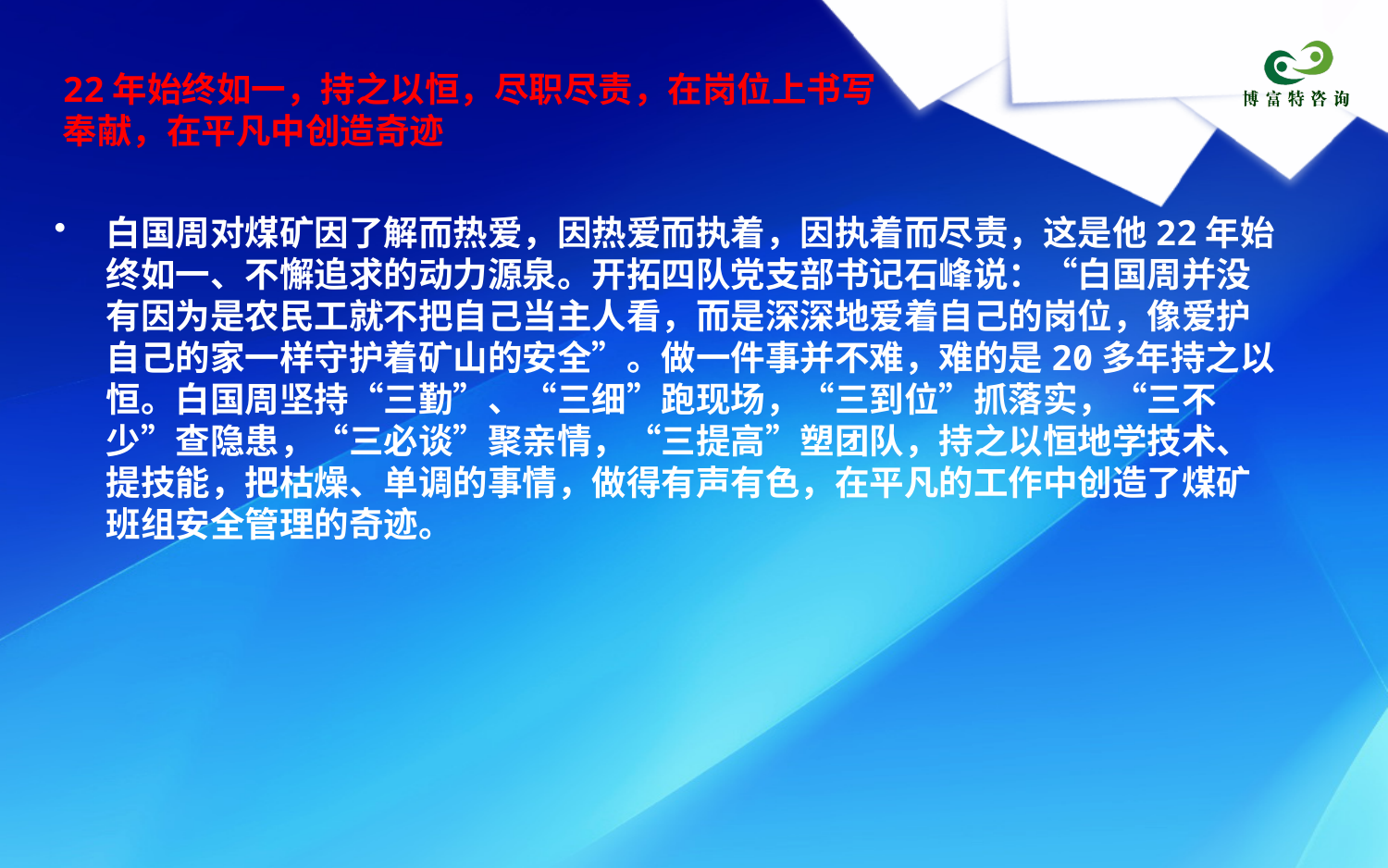

22年始终如一，持之以恒，尽职尽责，在岗位上书写奉献，在平凡中创造奇迹
白国周对煤矿因了解而热爱，因热爱而执着，因执着而尽责，这是他22年始终如一、不懈追求的动力源泉。开拓四队党支部书记石峰说：“白国周并没有因为是农民工就不把自己当主人看，而是深深地爱着自己的岗位，像爱护自己的家一样守护着矿山的安全”。做一件事并不难，难的是20多年持之以恒。白国周坚持“三勤”、“三细”跑现场，“三到位”抓落实，“三不少”查隐患，“三必谈”聚亲情，“三提高”塑团队，持之以恒地学技术、提技能，把枯燥、单调的事情，做得有声有色，在平凡的工作中创造了煤矿班组安全管理的奇迹。